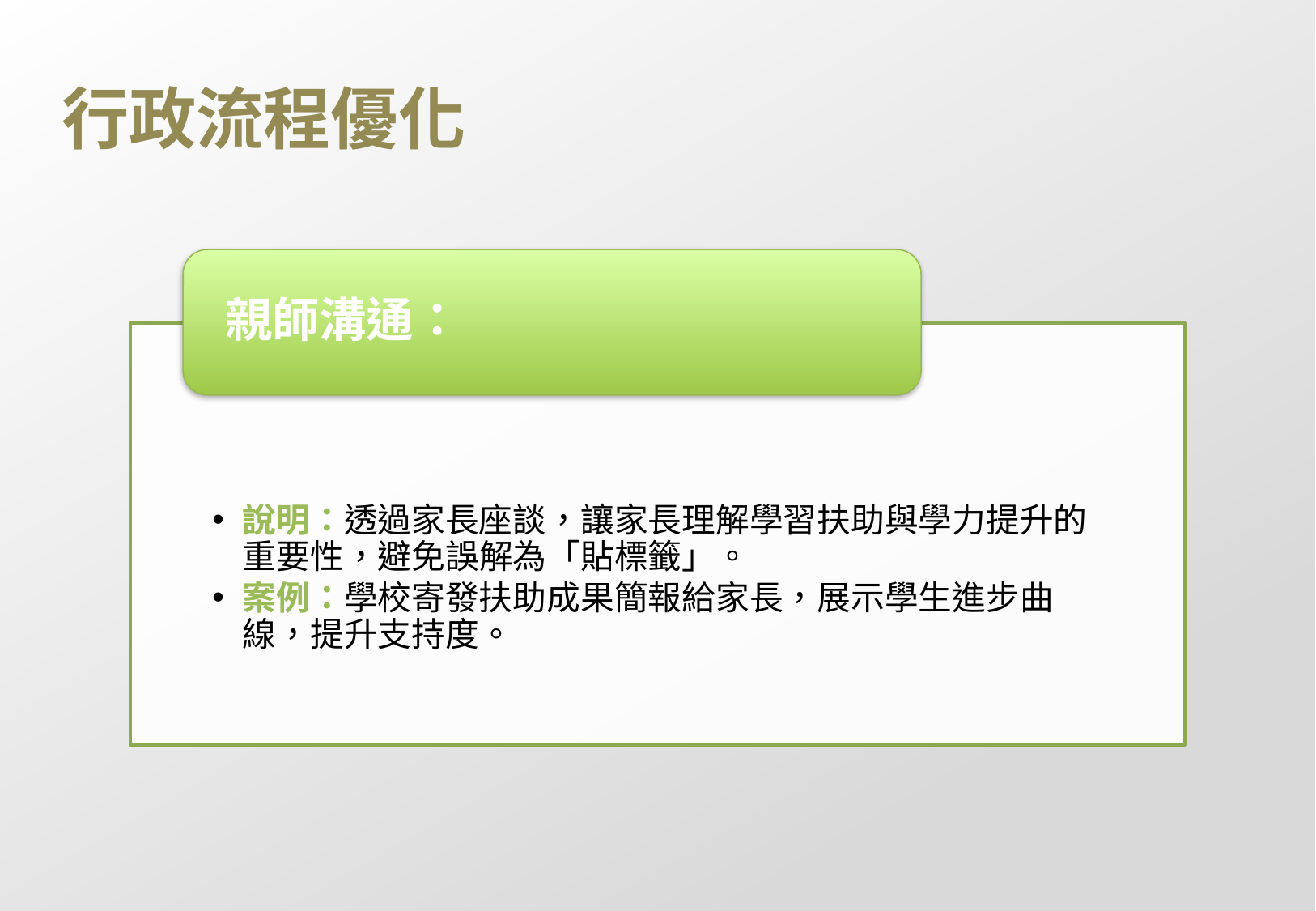

行政流程優化
說明：透過家長座談，讓家長理解學習扶助與學力提升的重要性，避免誤解為「貼標籤」。
案例：學校寄發扶助成果簡報給家長，展示學生進步曲線，提升支持度。
親師溝通：